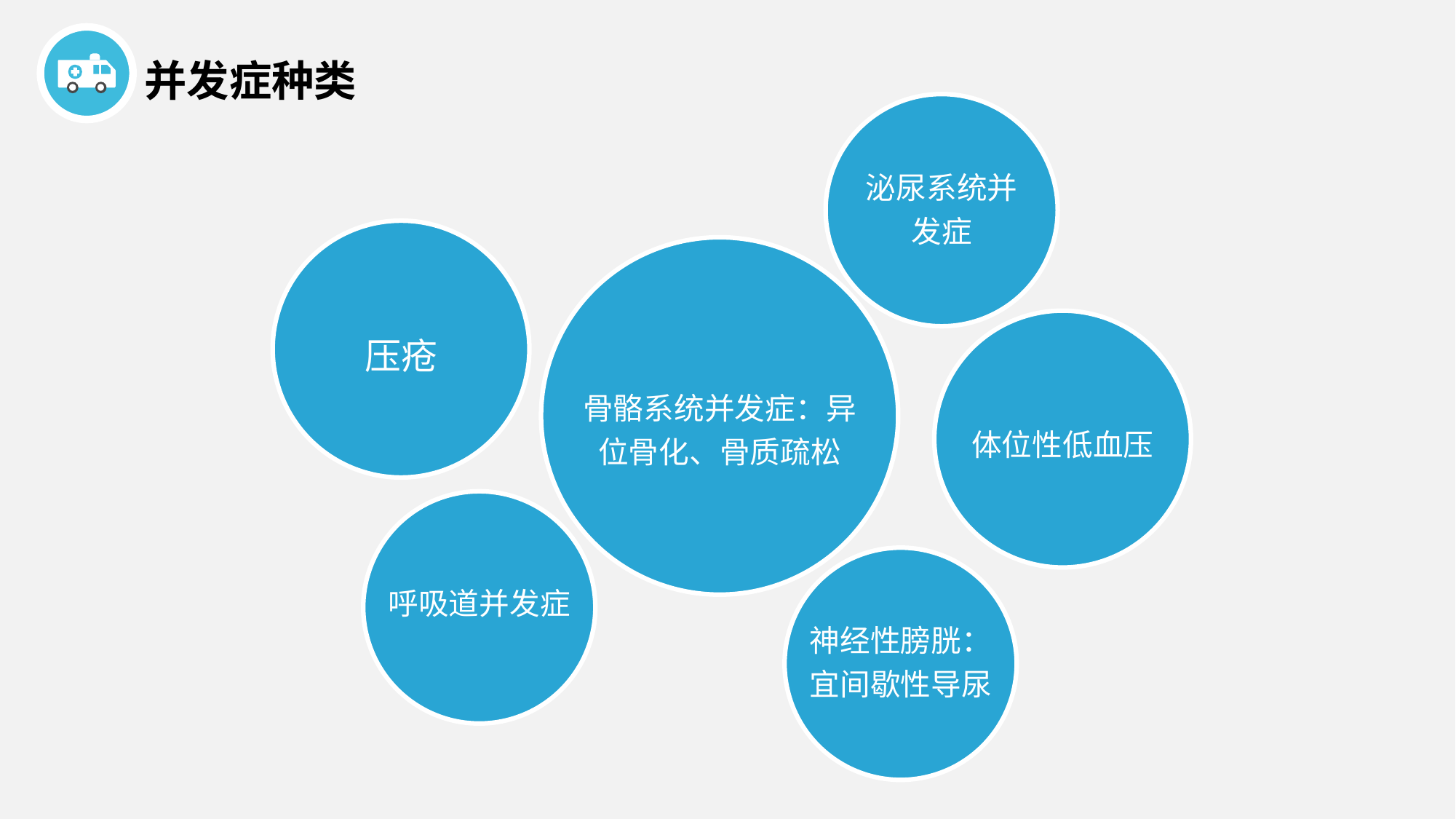

并发症种类

泌尿系统并发症

压疮

骨骼系统并发症：异位骨化、骨质疏松

体位性低血压

呼吸道并发症

神经性膀胱：宜间歇性导尿